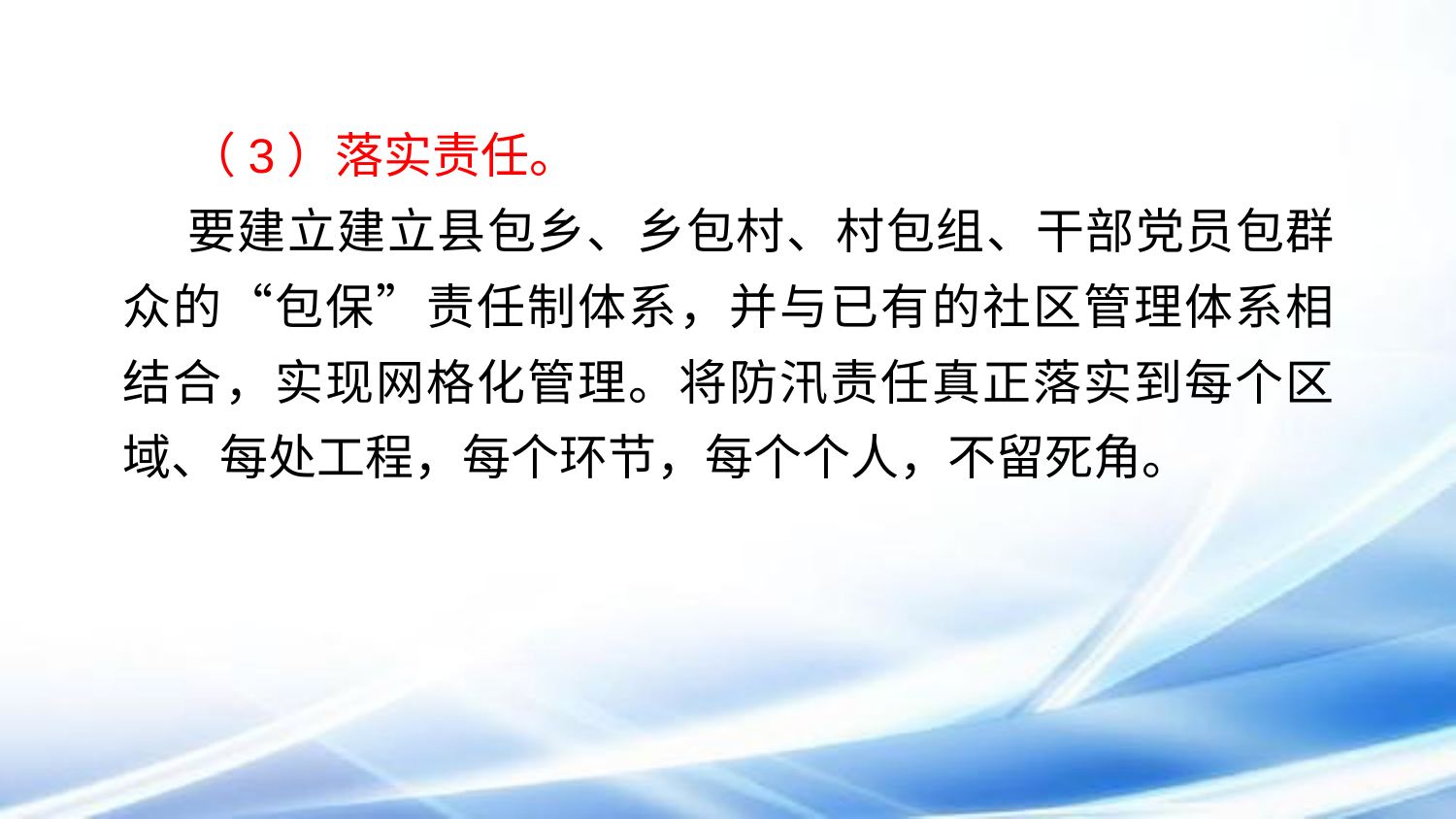

（3）落实责任。
要建立建立县包乡、乡包村、村包组、干部党员包群众的“包保”责任制体系，并与已有的社区管理体系相结合，实现网格化管理。将防汛责任真正落实到每个区域、每处工程，每个环节，每个个人，不留死角。